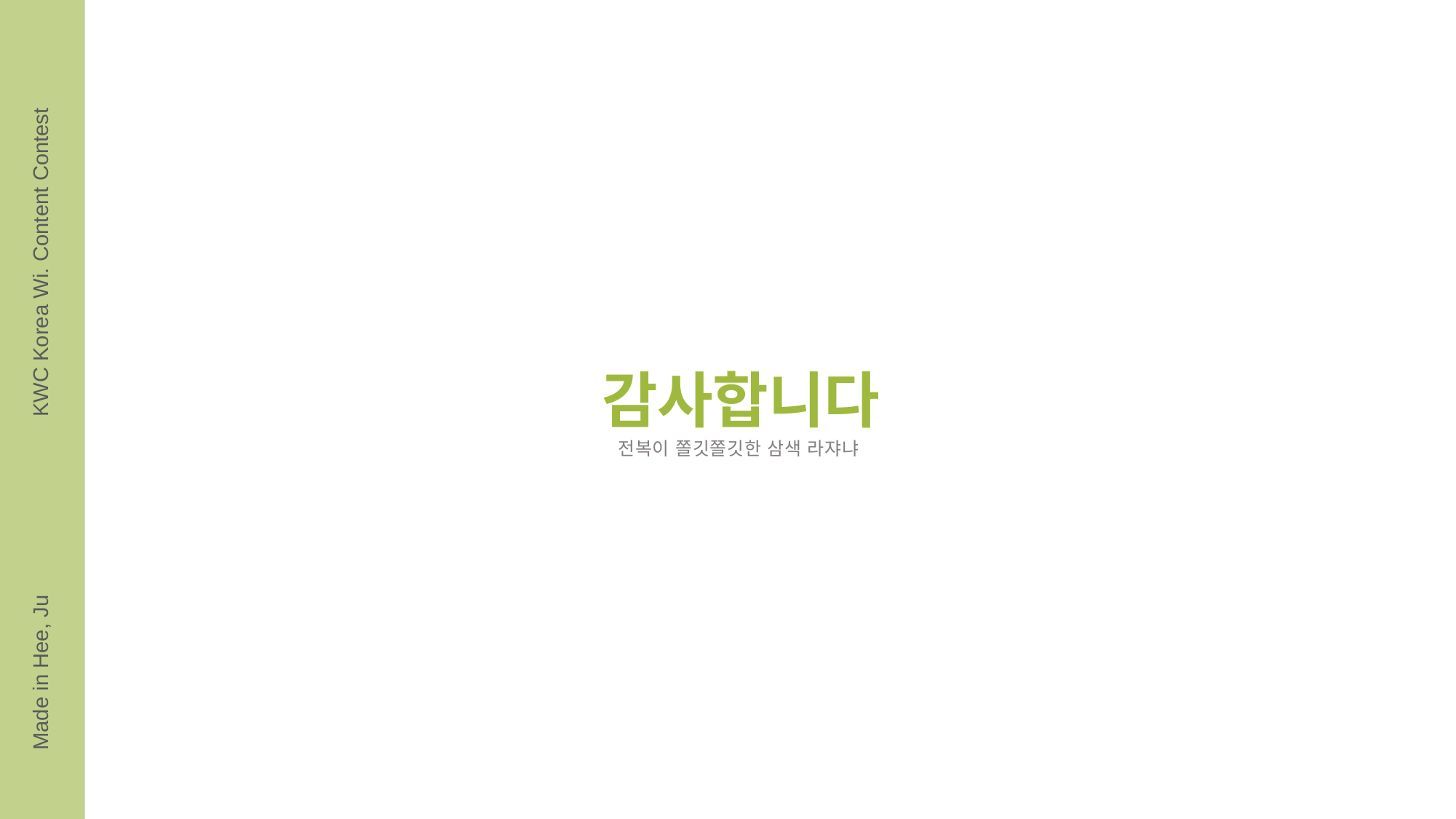

KWC Korea Wi. Content Contest
감사합니다
전 복 이   쫄 깃 쫄 깃 한   삼 색   라 쟈 냐
Made in Hee, Ju